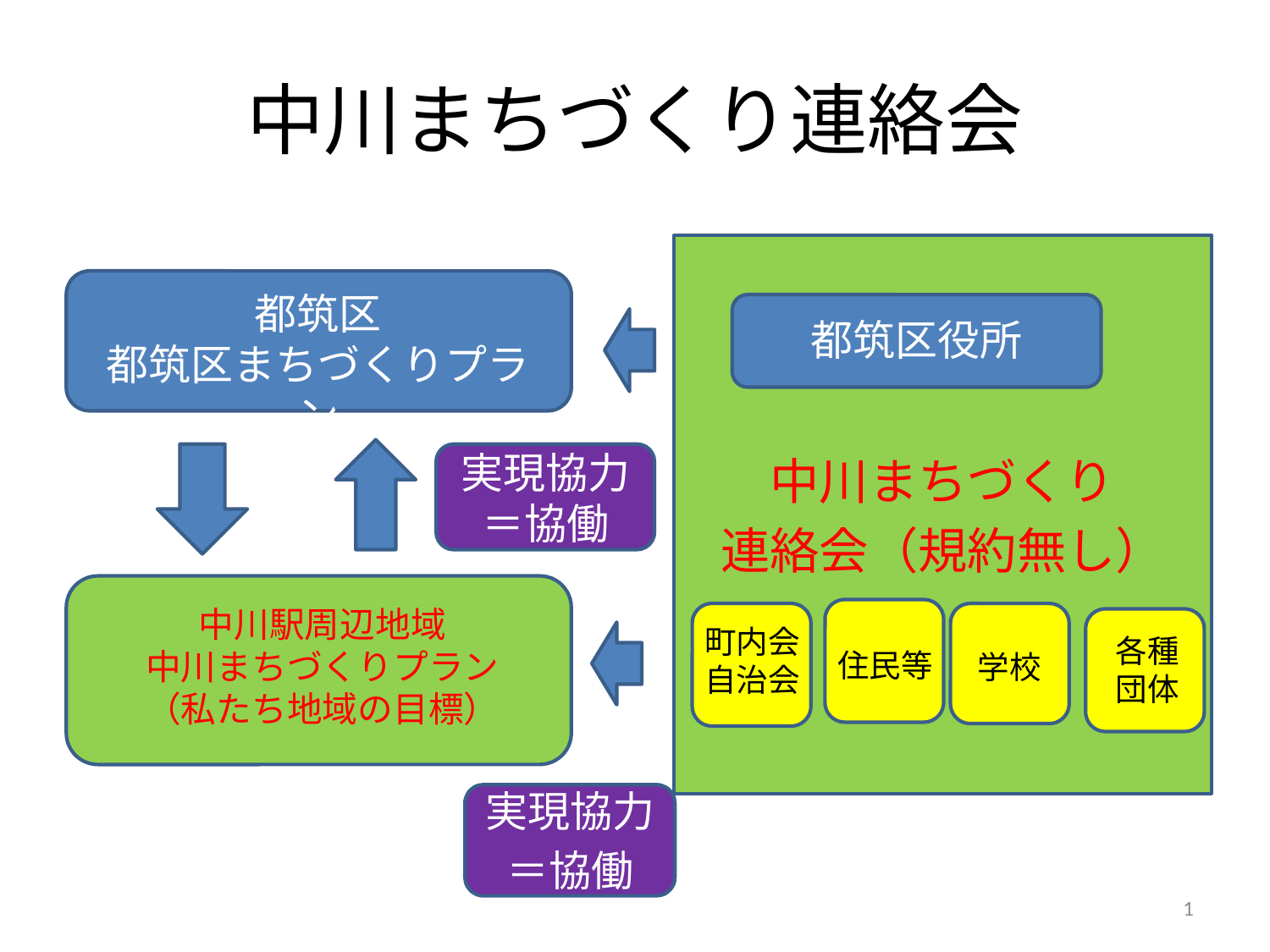

# 中川まちづくり連絡会
中川まちづくり
連絡会（規約無し）

都筑区
都筑区まちづくりプラン

都筑区役所

実現協力＝協働

中川駅周辺地域
中川まちづくりプラン
（私たち地域の目標）

町内会自治会

各種
団体
住民等
学校
実現協力
＝協働
1